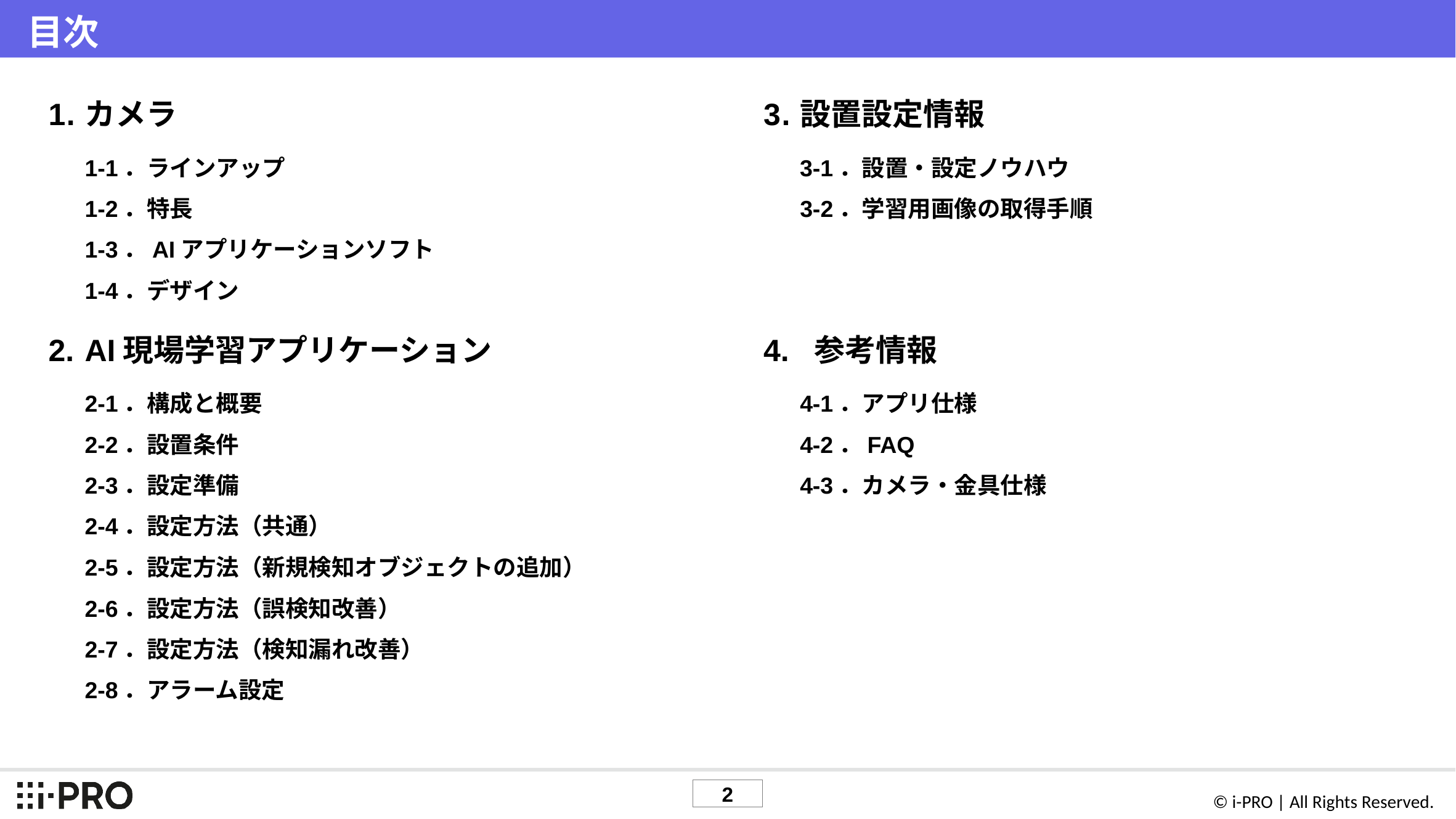

# 目次
カメラ
1-1．ラインアップ
1-2．特長
1-3．AIアプリケーションソフト
1-4．デザイン
AI現場学習アプリケーション
2-1．構成と概要
2-2．設置条件
2-3．設定準備
2-4．設定方法（共通）
2-5．設定方法（新規検知オブジェクトの追加）
2-6．設定方法（誤検知改善）
2-7．設定方法（検知漏れ改善）
2-8．アラーム設定

設置設定情報
3-1．設置・設定ノウハウ
3-2．学習用画像の取得手順

4.  参考情報
4-1．アプリ仕様
4-2．FAQ
4-3．カメラ・金具仕様